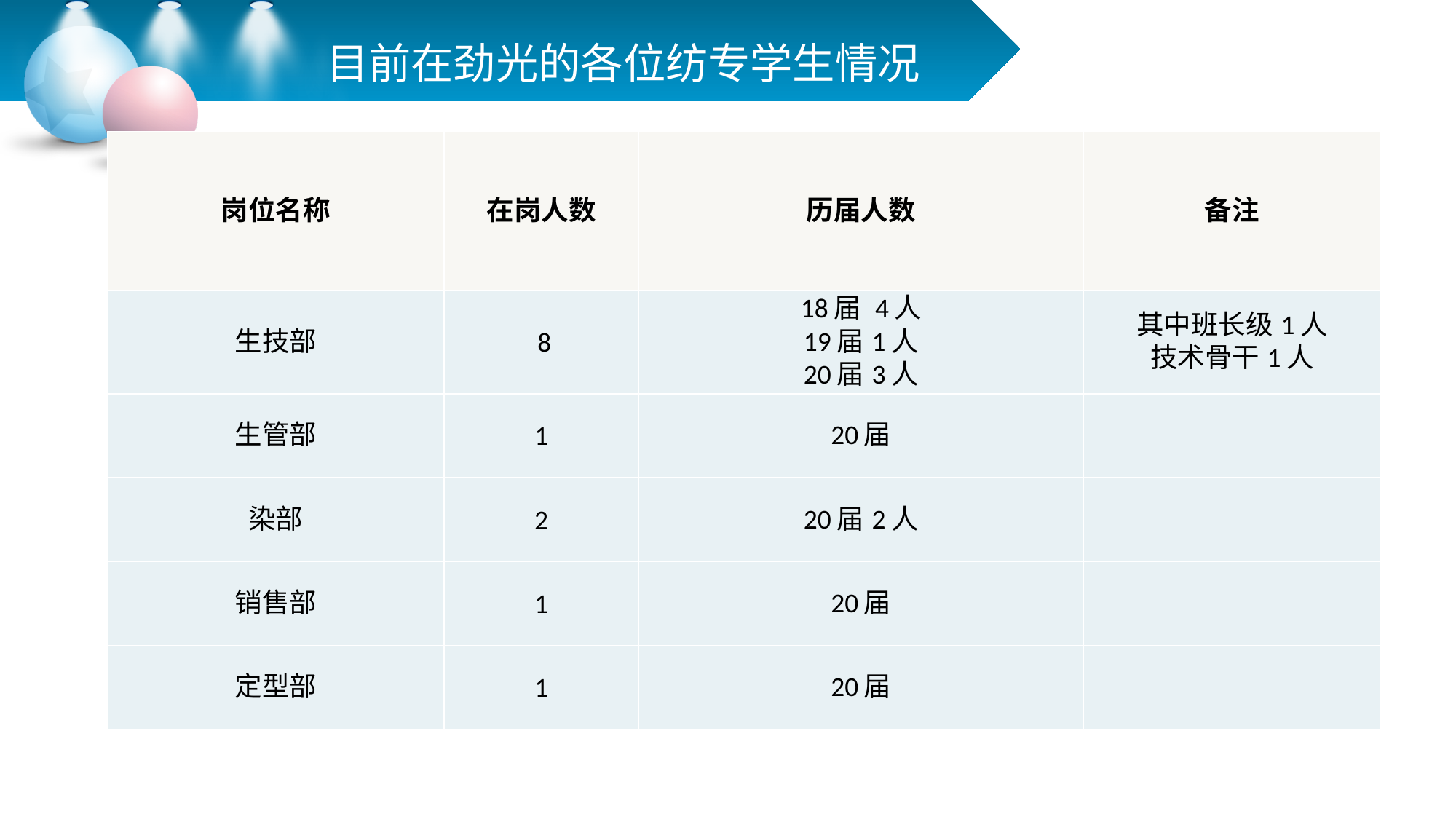

目前在劲光的各位纺专学生情况
| 岗位名称 | 在岗人数 | 历届人数 | 备注 |
| --- | --- | --- | --- |
| 生技部 | 8 | 18届 4人 19届1人 20届3人 | 其中班长级1人 技术骨干1人 |
| 生管部 | 1 | 20届 |  |
| 染部 | 2 | 20届2人 |  |
| 销售部 | 1 | 20届 |  |
| 定型部 | 1 | 20届 |  |